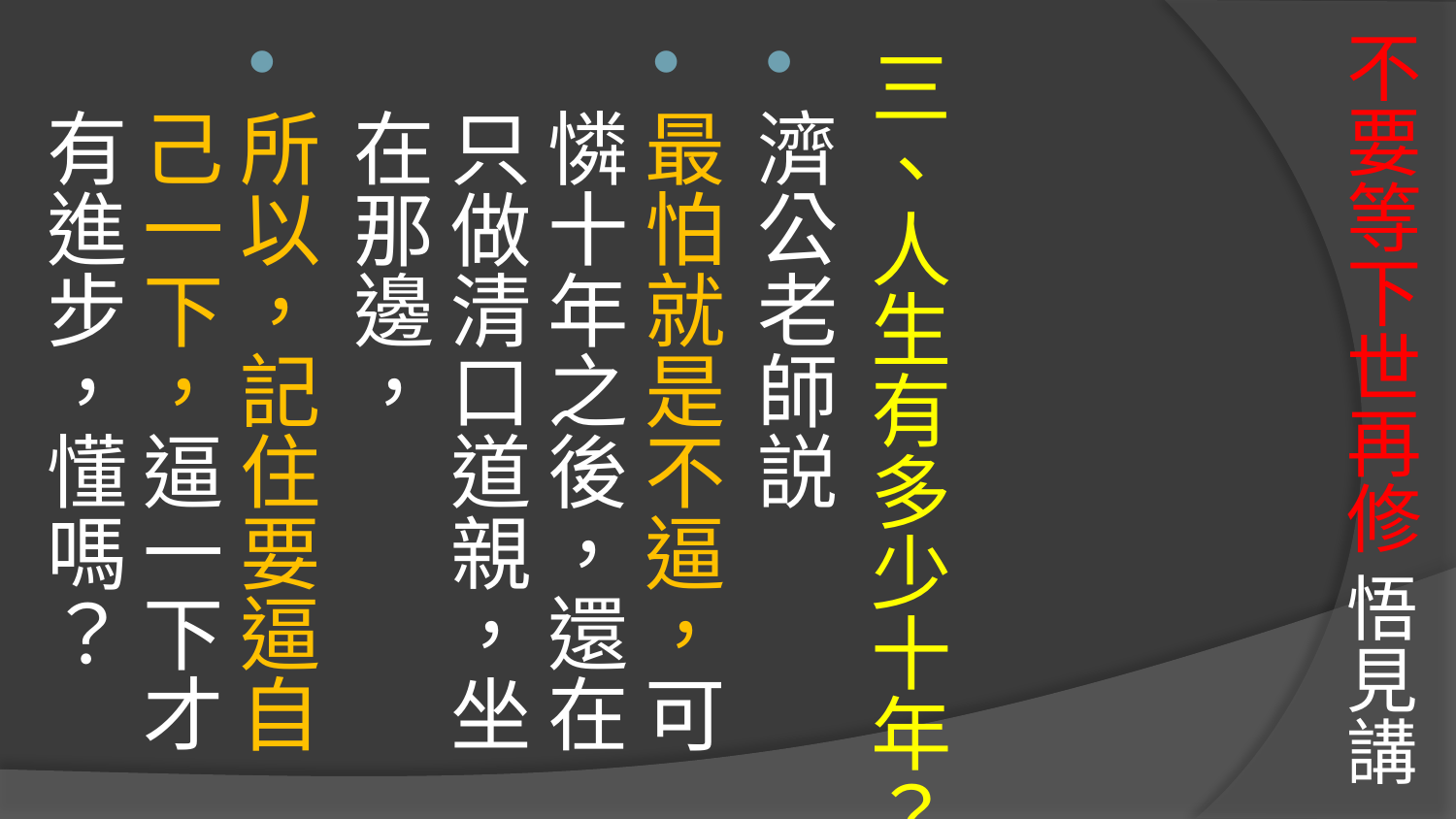

# 不要等下世再修 悟見講
三、人生有多少十年？
濟公老師説
最怕就是不逼，可憐十年之後，還在只做清口道親，坐在那邊，
所以，記住要逼自己一下，逼一下才有進步，懂嗎？